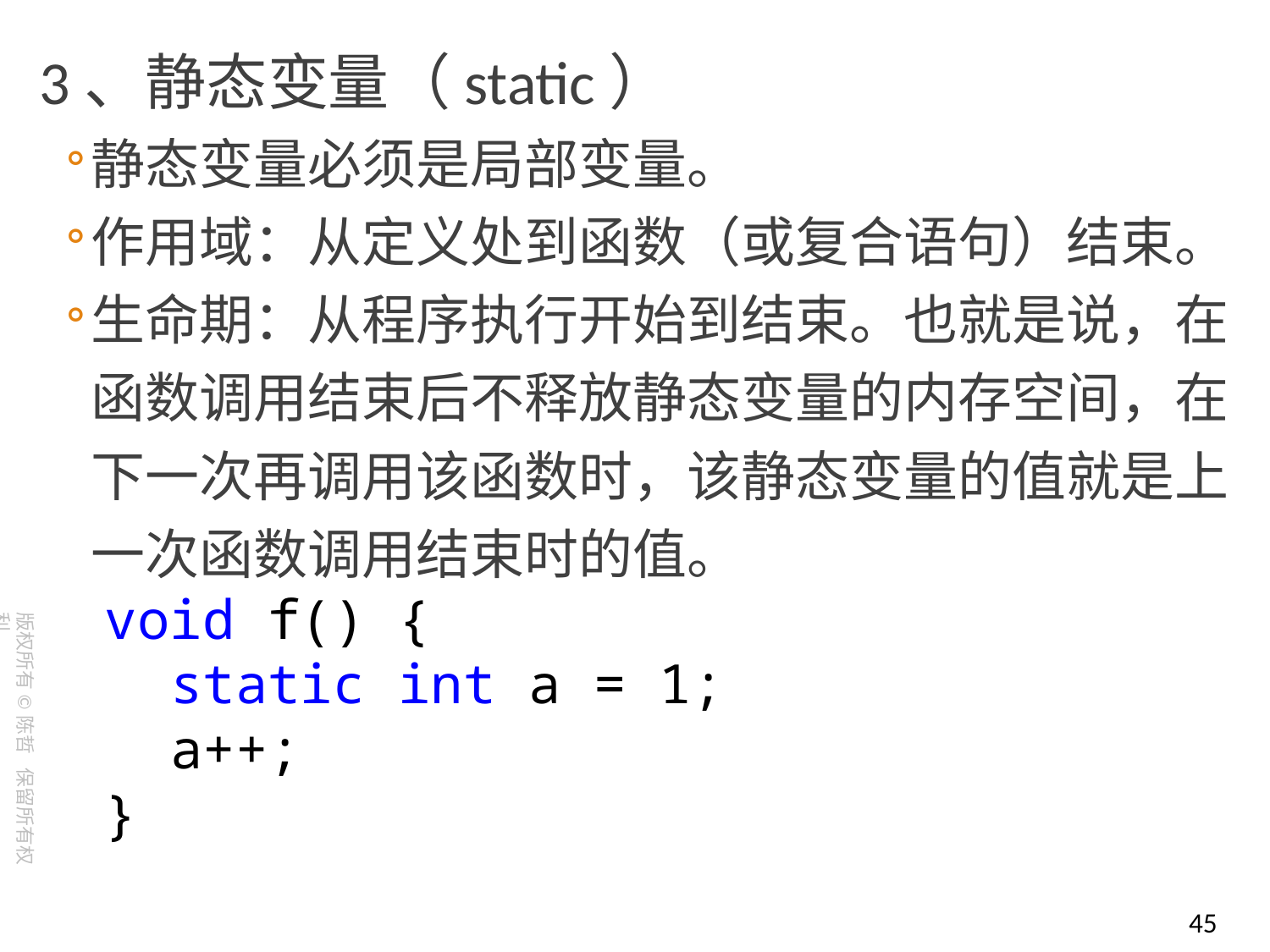

3、静态变量（static）
静态变量必须是局部变量。
作用域：从定义处到函数（或复合语句）结束。
生命期：从程序执行开始到结束。也就是说，在函数调用结束后不释放静态变量的内存空间，在下一次再调用该函数时，该静态变量的值就是上一次函数调用结束时的值。
  void f() {
    static int a = 1;
    a++;
  }
45